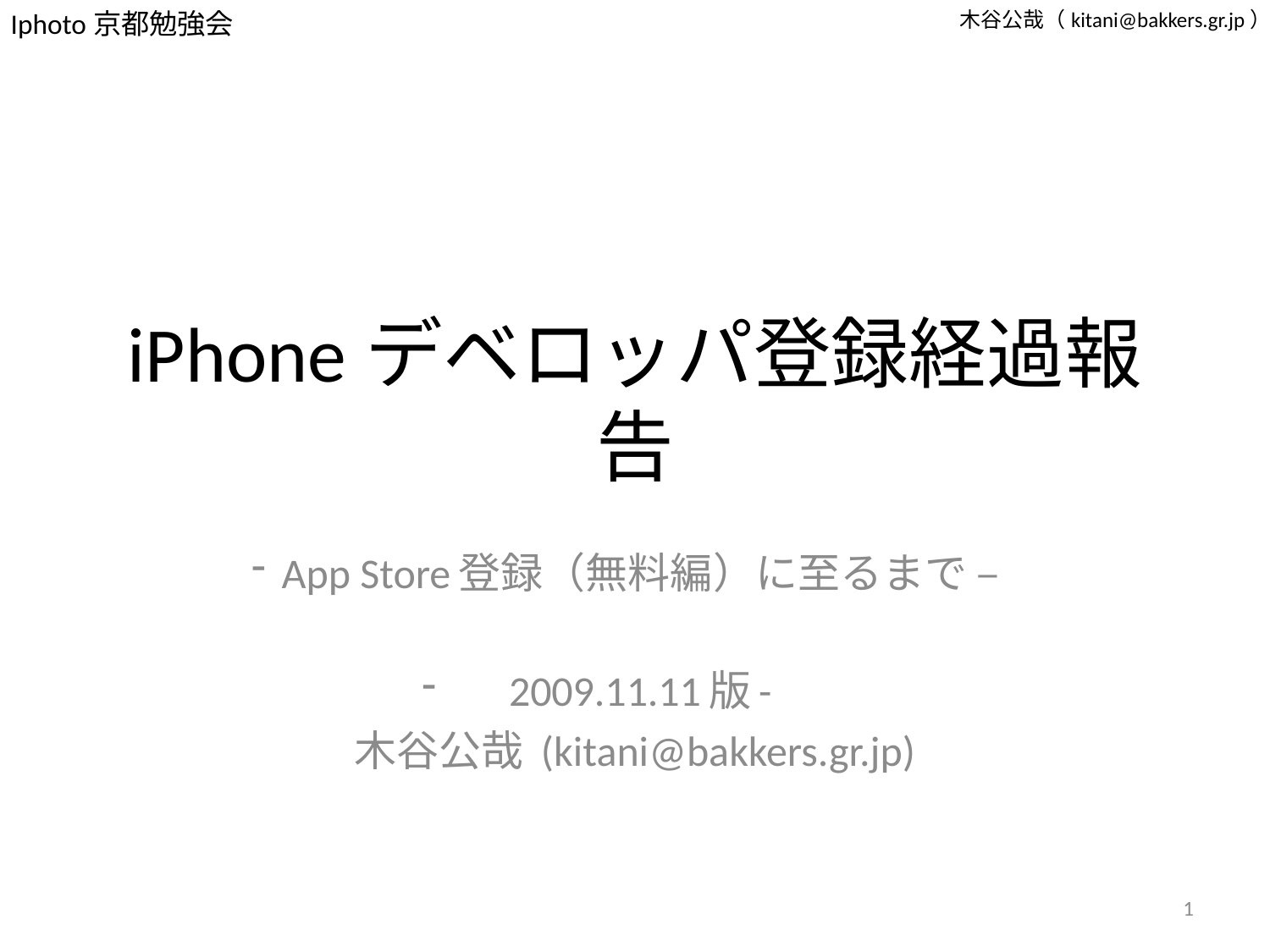

# iPhoneデベロッパ登録経過報告
App Store登録（無料編）に至るまで –

2009.11.11版-
木谷公哉 (kitani@bakkers.gr.jp)
1